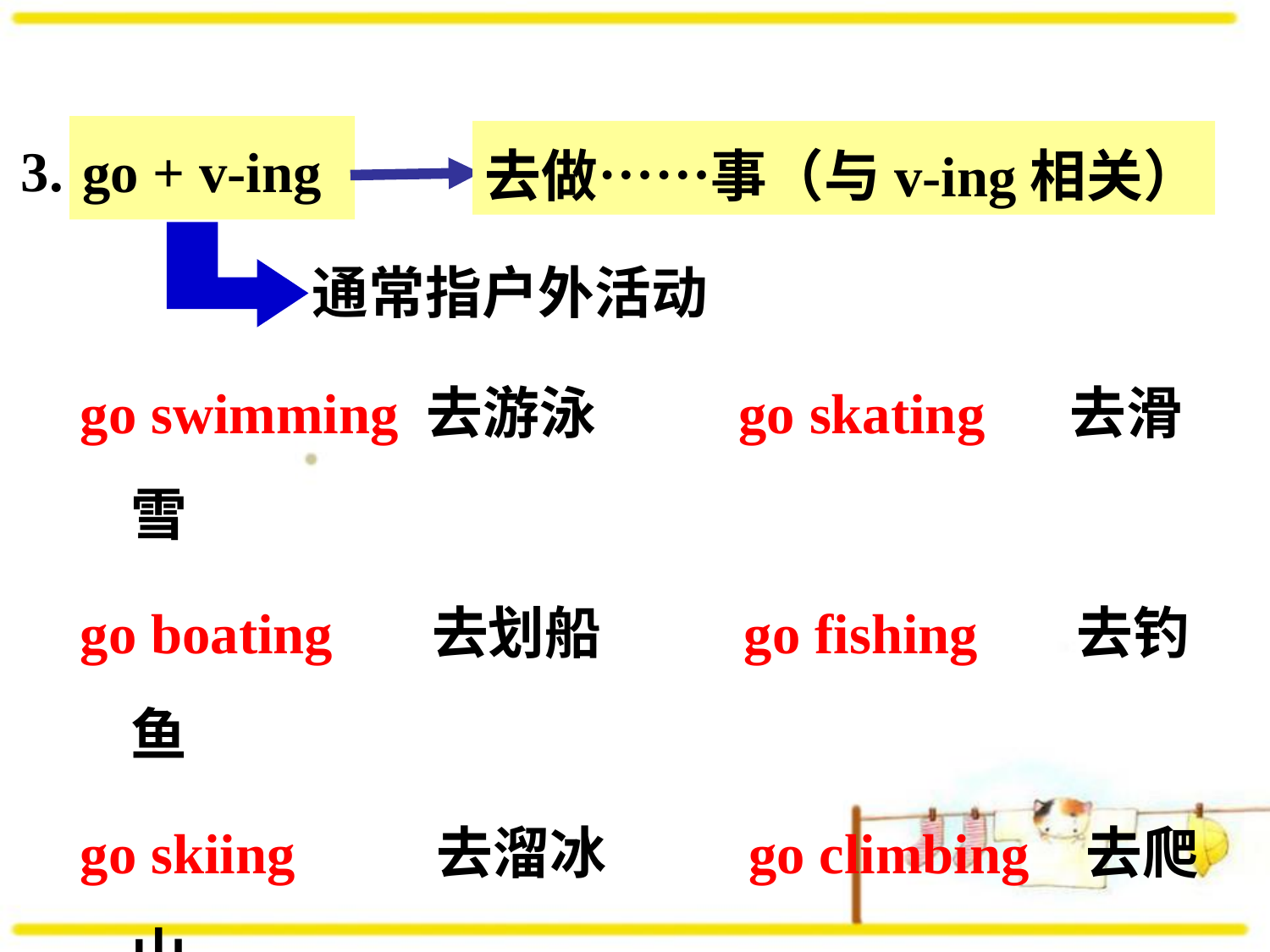

go + v-ing
去做……事（与v-ing相关）
3.

通常指户外活动
go swimming 去游泳          go skating     去滑雪
go boating      去划船          go fishing      去钓鱼
go skiing         去溜冰          go climbing   去爬山
go shopping    去购物